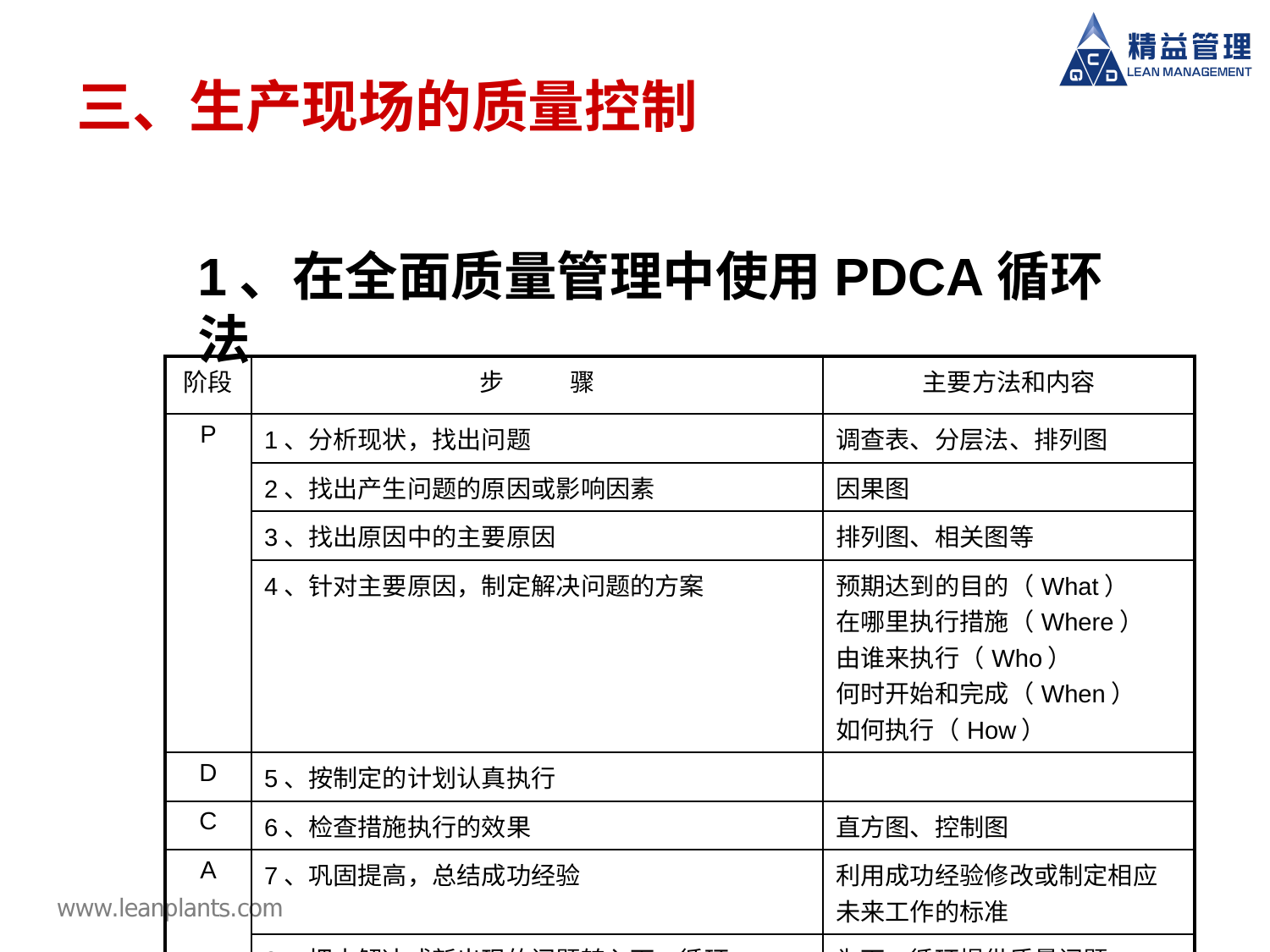

# 三、生产现场的质量控制
1、在全面质量管理中使用PDCA循环法
| 阶段 | 步 骤 | 主要方法和内容 |
| --- | --- | --- |
| P | 1、分析现状，找出问题 | 调查表、分层法、排列图 |
|  | 2、找出产生问题的原因或影响因素 | 因果图 |
|  | 3、找出原因中的主要原因 | 排列图、相关图等 |
|  | 4、针对主要原因，制定解决问题的方案 | 预期达到的目的（What） 在哪里执行措施（Where） 由谁来执行（Who） 何时开始和完成（When） 如何执行（How） |
| D | 5、按制定的计划认真执行 |  |
| C | 6、检查措施执行的效果 | 直方图、控制图 |
| A | 7、巩固提高，总结成功经验 | 利用成功经验修改或制定相应未来工作的标准 |
|  | 8、把未解决或新出现的问题转入下一循环 | 为下一循环提供质量问题 |